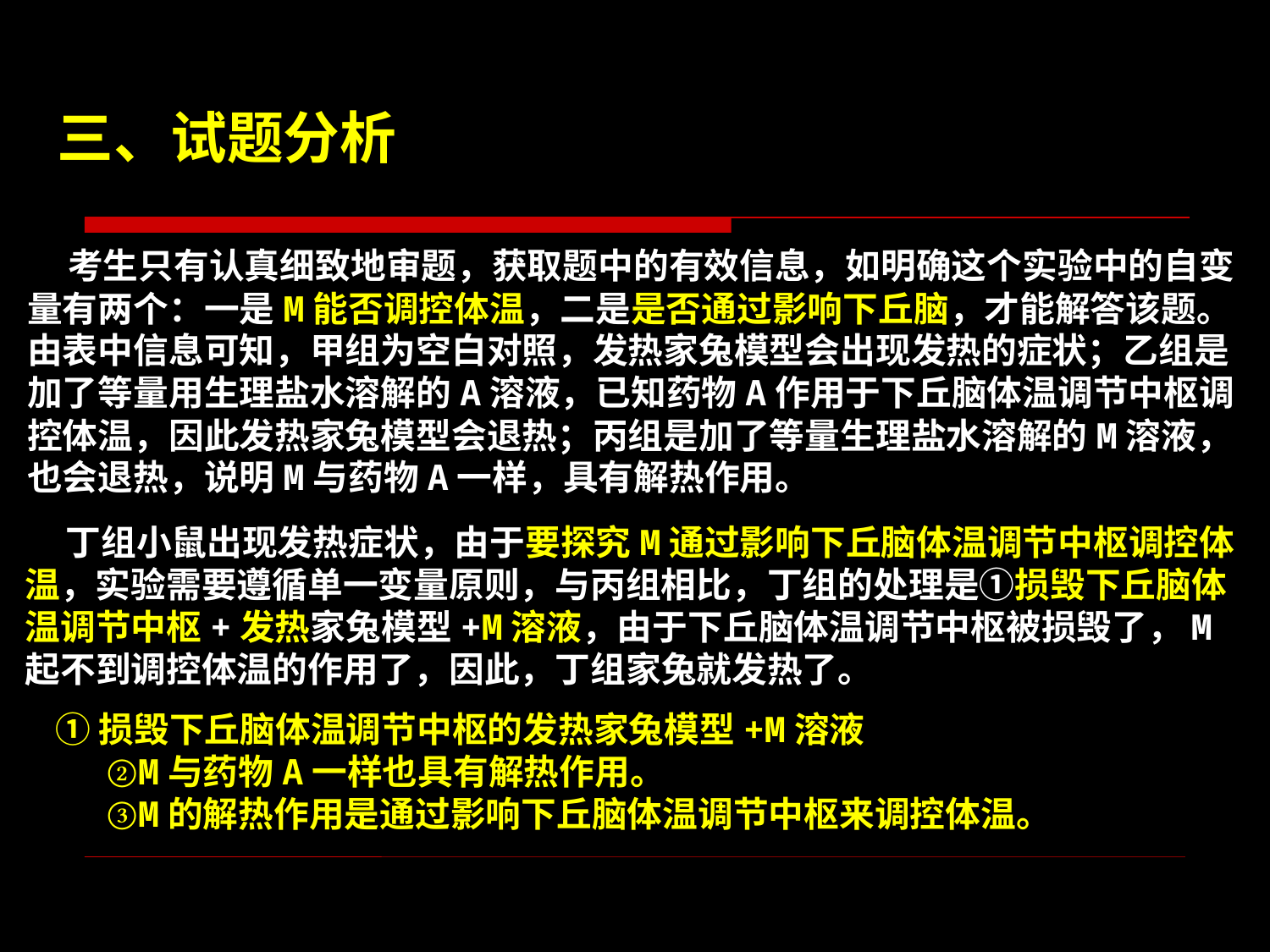

二、学会审题
三、试题分析
    考生只有认真细致地审题，获取题中的有效信息，如明确这个实验中的自变量有两个：一是M能否调控体温，二是是否通过影响下丘脑，才能解答该题。由表中信息可知，甲组为空白对照，发热家兔模型会出现发热的症状；乙组是加了等量用生理盐水溶解的A溶液，已知药物A作用于下丘脑体温调节中枢调控体温，因此发热家兔模型会退热；丙组是加了等量生理盐水溶解的M溶液，也会退热，说明M与药物A一样，具有解热作用。
    丁组小鼠出现发热症状，由于要探究M通过影响下丘脑体温调节中枢调控体温，实验需要遵循单一变量原则，与丙组相比，丁组的处理是①损毁下丘脑体温调节中枢+发热家兔模型+M溶液，由于下丘脑体温调节中枢被损毁了，M起不到调控体温的作用了，因此，丁组家兔就发热了。
    ①损毁下丘脑体温调节中枢的发热家兔模型+M溶液
    ②M与药物A一样也具有解热作用。
    ③M的解热作用是通过影响下丘脑体温调节中枢来调控体温。